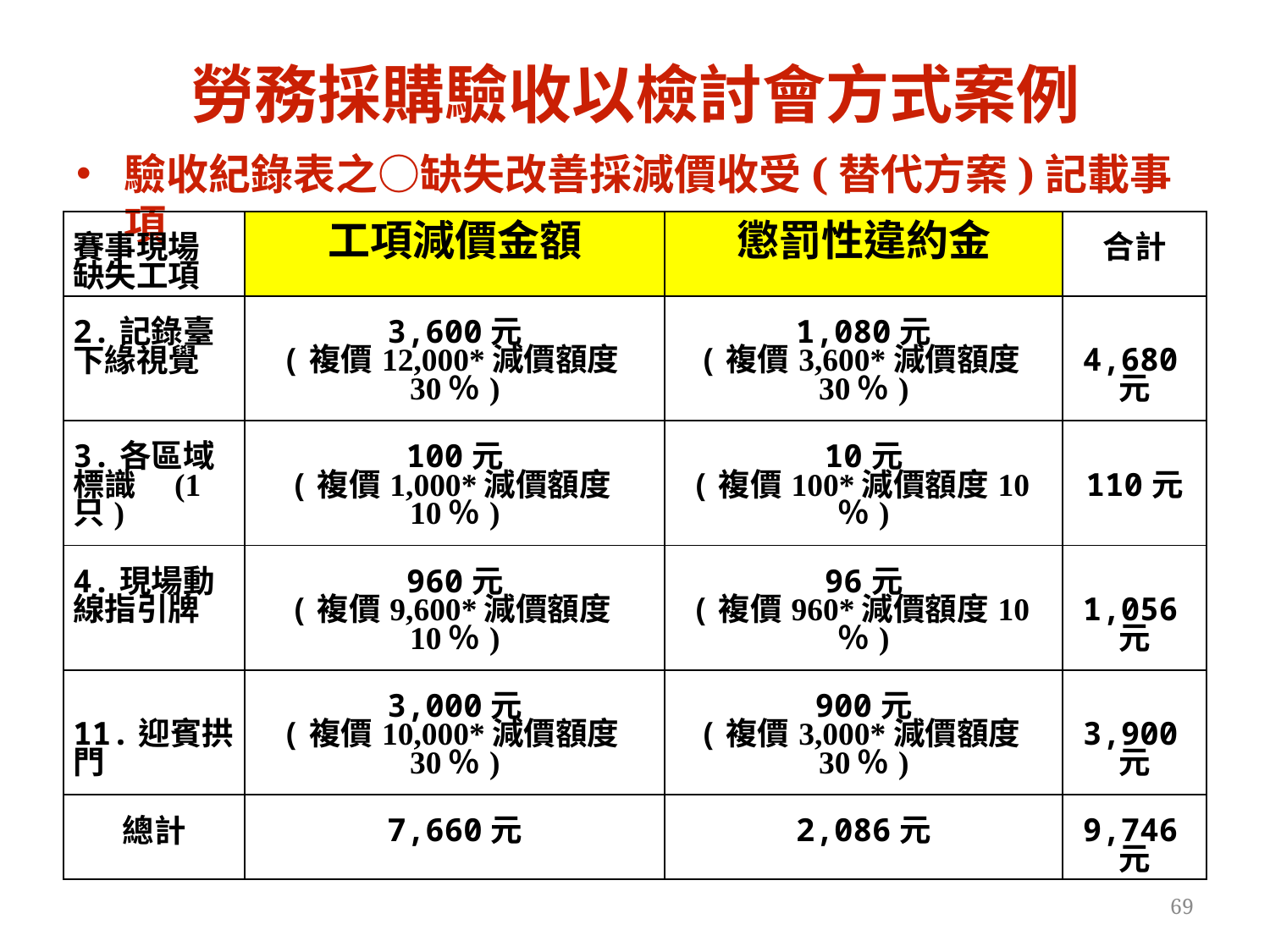

勞務採購驗收以檢討會方式案例
驗收紀錄表之○缺失改善採減價收受(替代方案)記載事項
| 賽事現場 缺失工項 | 工項減價金額 | 懲罰性違約金 | 合計 |
| --- | --- | --- | --- |
| 2.記錄臺下緣視覺 | 3,600元 (複價12,000\*減價額度30％) | 1,080元 (複價3,600\*減價額度30％) | 4,680元 |
| 3.各區域標識 (1只) | 100元 (複價1,000\*減價額度10％) | 10元 (複價100\*減價額度10％) | 110元 |
| 4.現場動線指引牌 | 960元 (複價9,600\*減價額度10％) | 96元 (複價960\*減價額度10％) | 1,056元 |
| 11.迎賓拱門 | 3,000元 (複價10,000\*減價額度30％) | 900元 (複價3,000\*減價額度30％) | 3,900元 |
| 總計 | 7,660元 | 2,086元 | 9,746元 |
69